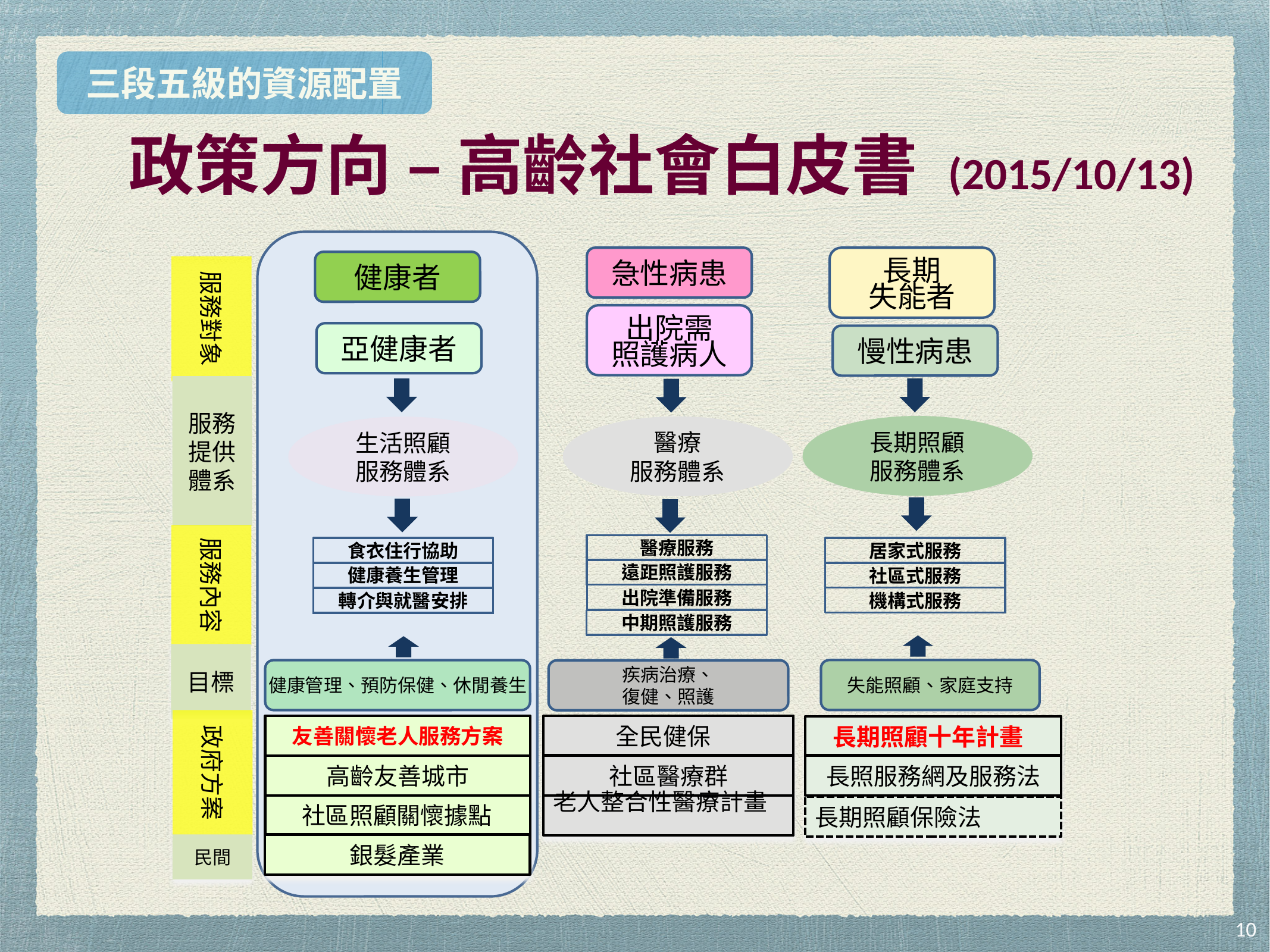

三段五級的資源配置
政策方向 – 高齡社會白皮書 (2015/10/13)

長期
失能者
急性病患
健康者
服務對象
出院需
照護病人
亞健康者
慢性病患
服務提供體系

長期照顧
服務體系
醫療
服務體系
生活照顧
服務體系

服務內容
醫療服務
居家式服務
食衣住行協助
遠距照護服務
健康養生管理
社區式服務
出院準備服務
機構式服務
轉介與就醫安排
中期照護服務

目標
失能照顧、家庭支持
健康管理、預防保健、休閒養生
疾病治療、
復健、照護
政府方案
全民健保
友善關懷老人服務方案
長期照顧十年計畫
社區醫療群
長照服務網及服務法
高齡友善城市
社區照顧關懷據點
老人整合性醫療計畫
長期照顧保險法
民間
銀髮產業
10